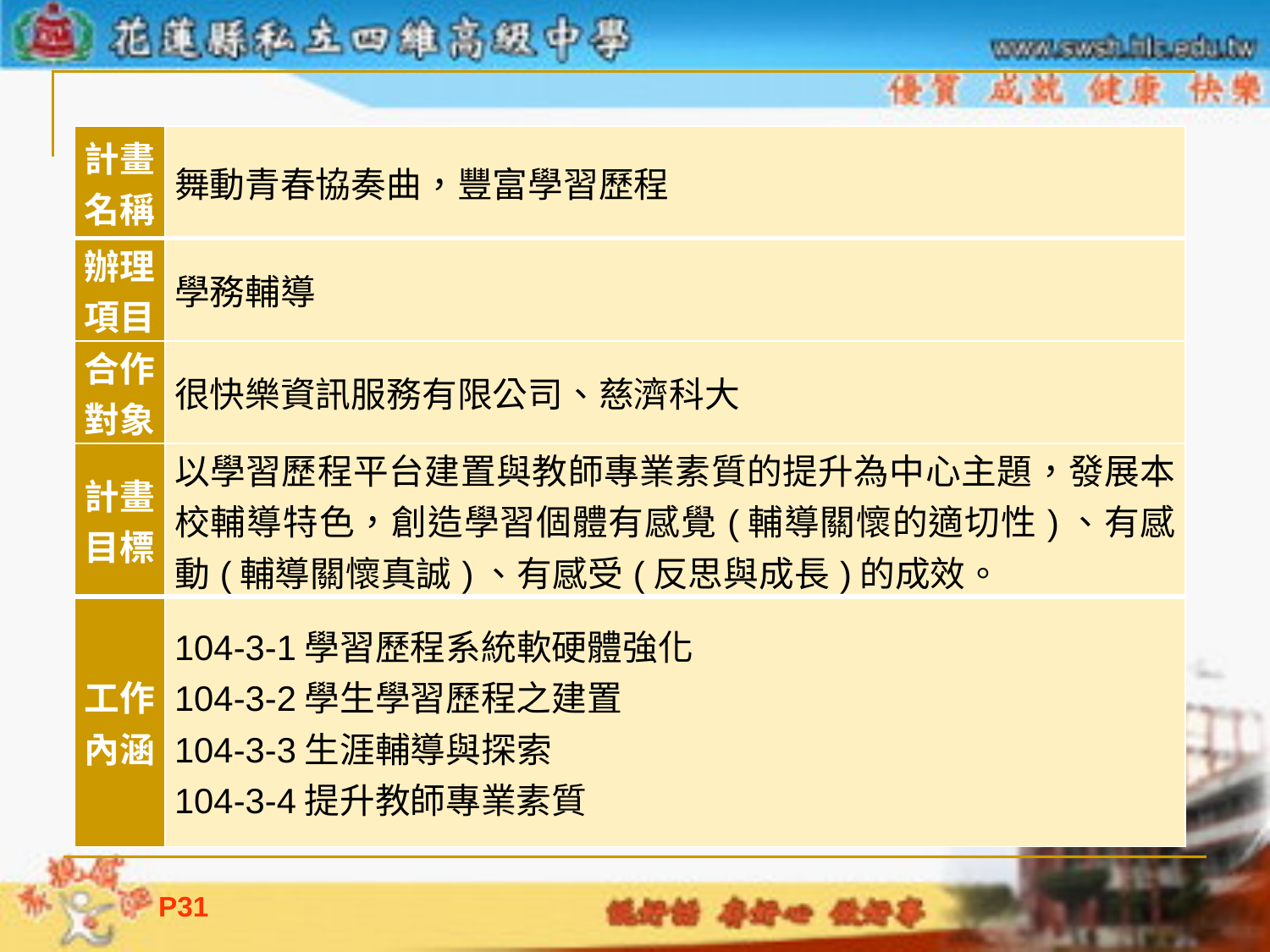

| 計畫名稱 | 舞動青春協奏曲，豐富學習歷程 |
| --- | --- |
| 辦理項目 | 學務輔導 |
| 合作對象 | 很快樂資訊服務有限公司、慈濟科大 |
| 計畫目標 | 以學習歷程平台建置與教師專業素質的提升為中心主題，發展本校輔導特色，創造學習個體有感覺(輔導關懷的適切性)、有感動(輔導關懷真誠)、有感受(反思與成長)的成效。 |
| 工作內涵 | 104-3-1學習歷程系統軟硬體強化 104-3-2學生學習歷程之建置 104-3-3生涯輔導與探索 104-3-4提升教師專業素質 |
P31